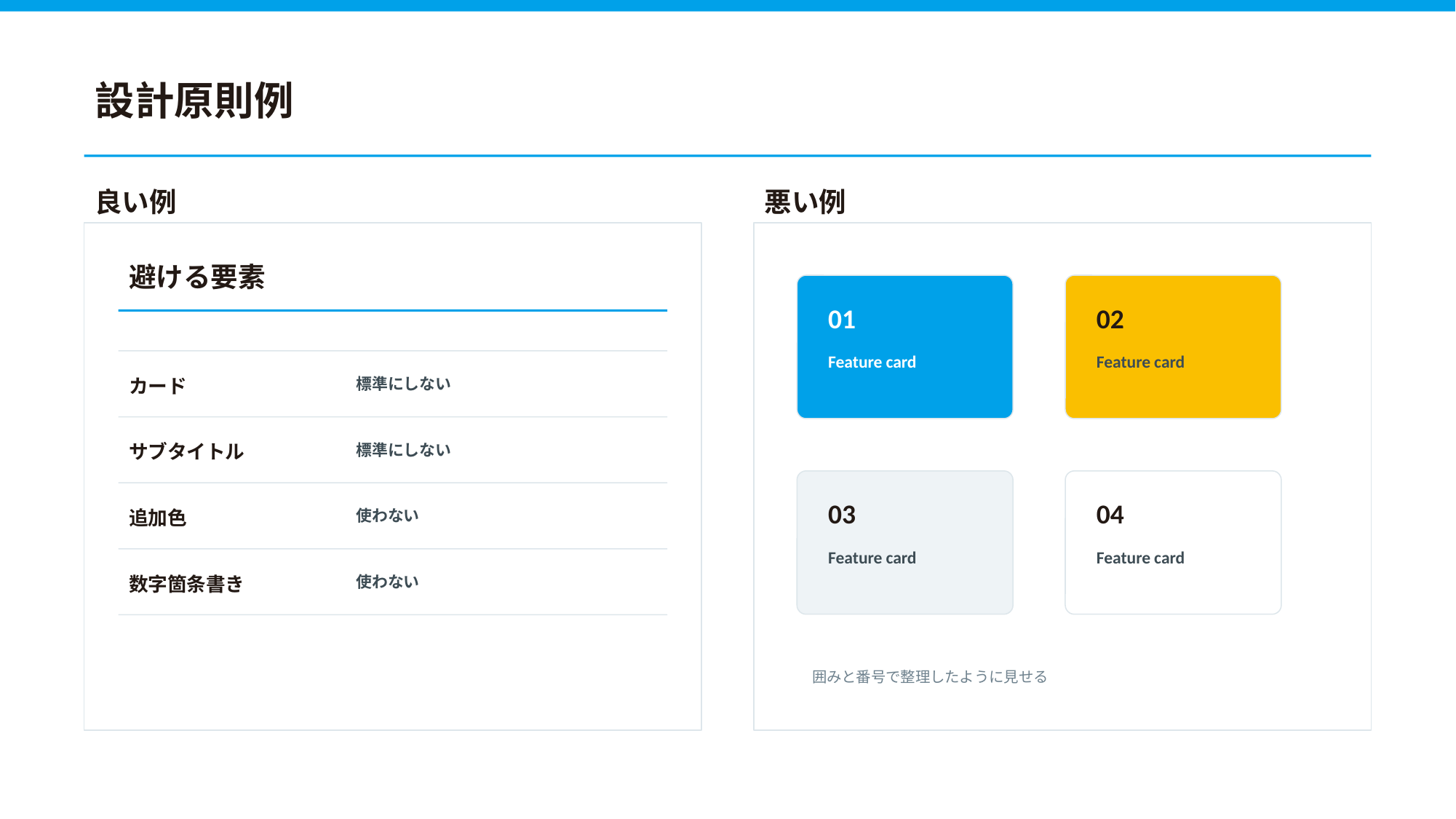

設計原則例

良い例
悪い例

避ける要素

01
02

Feature card
Feature card

カード
標準にしない

サブタイトル
標準にしない

03
04
追加色
使わない
Feature card
Feature card

数字箇条書き
使わない

囲みと番号で整理したように見せる